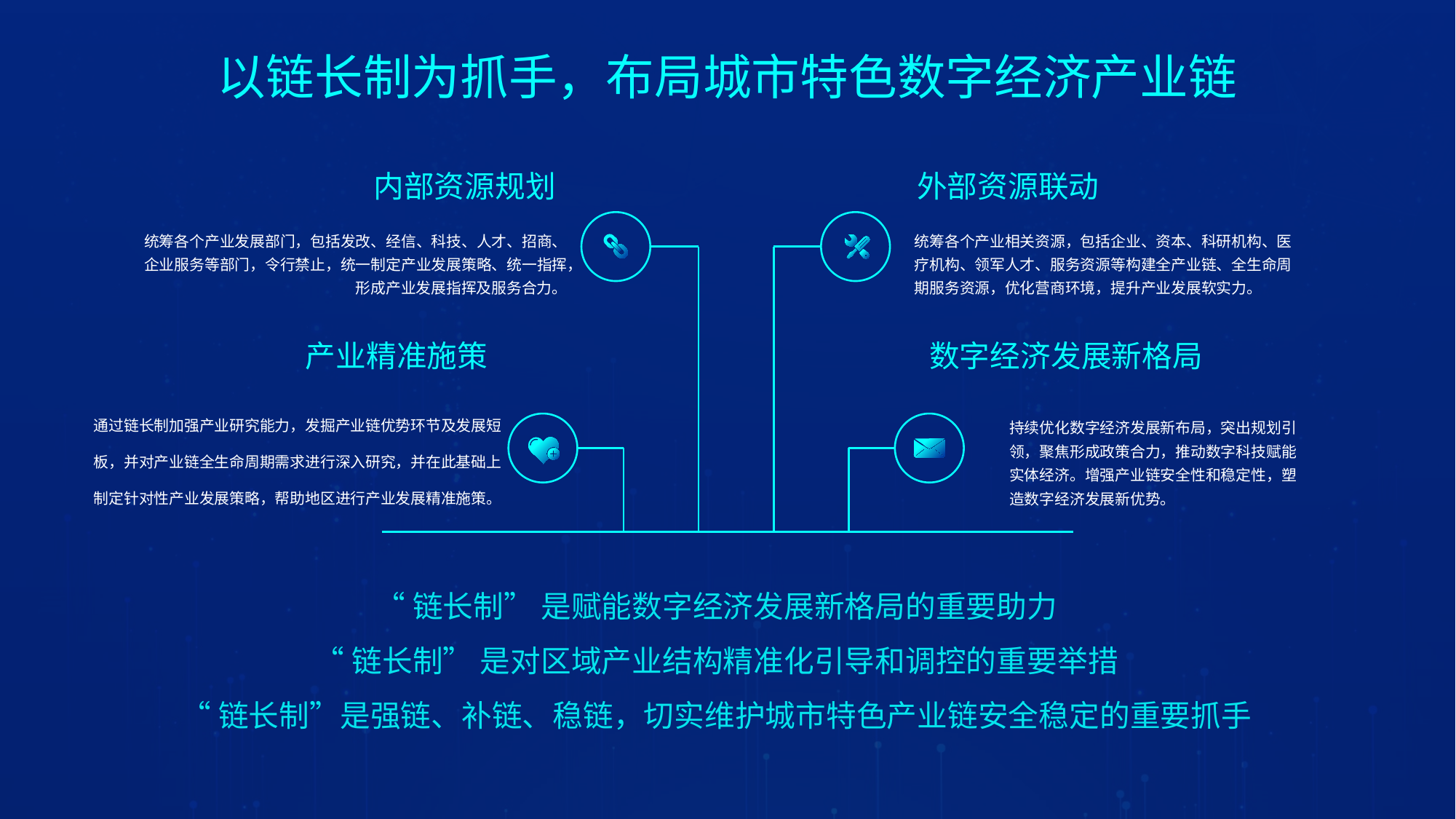

以链长制为抓手，布局城市特色数字经济产业链
内部资源规划
外部资源联动

统筹各个产业发展部门，包括发改、经信、科技、人才、招商、企业服务等部门，令行禁止，统一制定产业发展策略、统一指挥，形成产业发展指挥及服务合力。
统筹各个产业相关资源，包括企业、资本、科研机构、医疗机构、领军人才、服务资源等构建全产业链、全生命周期服务资源，优化营商环境，提升产业发展软实力。

产业精准施策
数字经济发展新格局
通过链长制加强产业研究能力，发掘产业链优势环节及发展短板，并对产业链全生命周期需求进行深入研究，并在此基础上制定针对性产业发展策略，帮助地区进行产业发展精准施策。
持续优化数字经济发展新布局，突出规划引领，聚焦形成政策合力，推动数字科技赋能实体经济。增强产业链安全性和稳定性，塑造数字经济发展新优势。

“链长制” 是赋能数字经济发展新格局的重要助力
“链长制” 是对区域产业结构精准化引导和调控的重要举措
“链长制”是强链、补链、稳链，切实维护城市特色产业链安全稳定的重要抓手